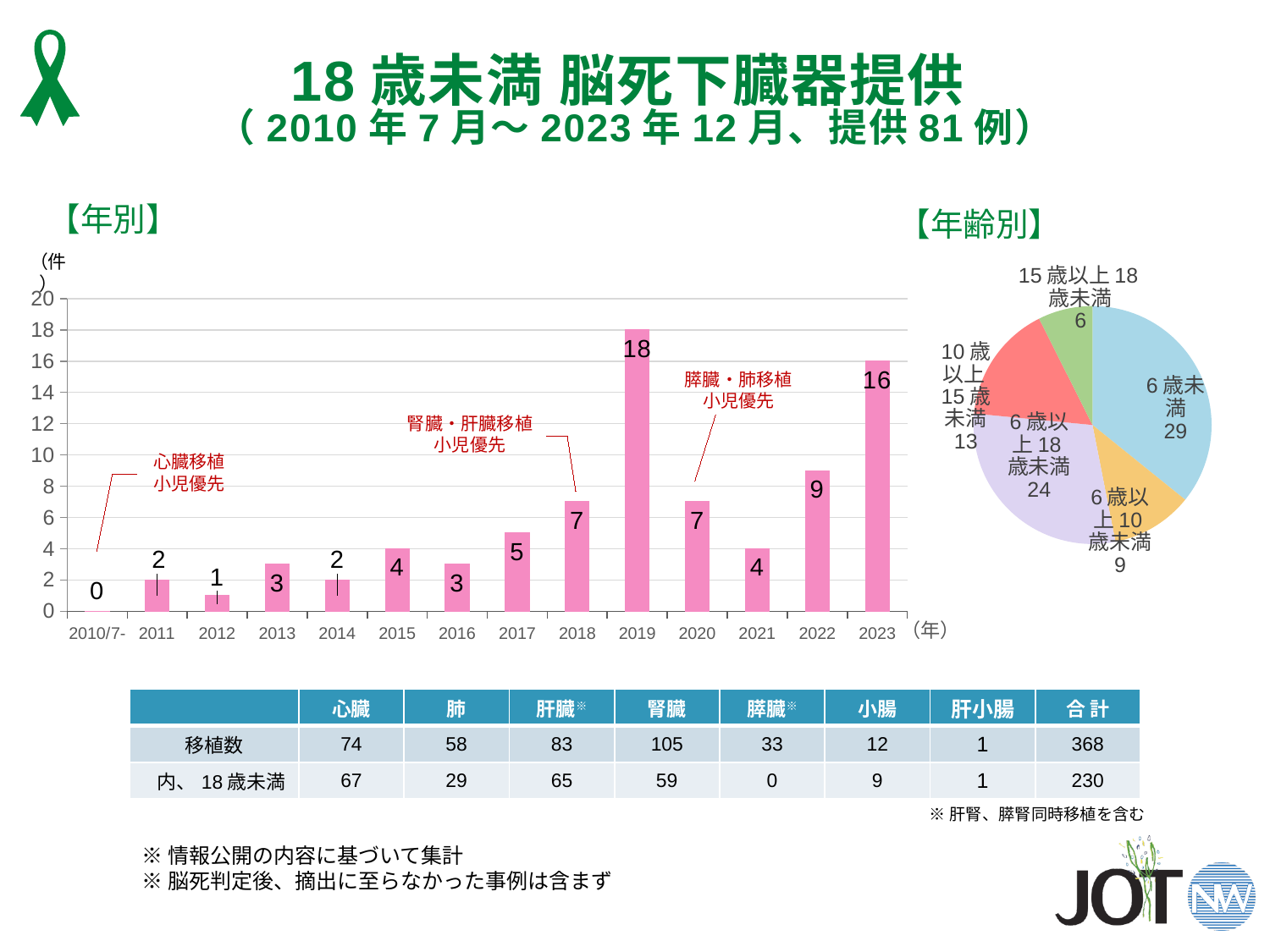

18歳未満 脳死下臓器提供
（2010年7月～2023年12月、提供81例）
【年別】
【年齢別】

### Chart

| Category | 列1 |
|---|---|
| 6歳未満 | 29.0 |
| 6歳以上10歳未満 | 9.0 |
| 6歳以上18歳未満 | 24.0 |
| 10歳以上15歳未満 | 13.0 |
| 15歳以上18歳未満 | 6.0 |
（件）

### Chart

| Category |  |
|---|---|
| 2010/7- | 0.0 |
| 2011 | 2.0 |
| 2012 | 1.0 |
| 2013 | 3.0 |
| 2014 | 2.0 |
| 2015 | 4.0 |
| 2016 | 3.0 |
| 2017 | 5.0 |
| 2018 | 7.0 |
| 2019 | 18.0 |
| 2020 | 7.0 |
| 2021 | 4.0 |
| 2022 | 9.0 |
| 2023 | 16.0 |
膵臓・肺移植
小児優先
腎臓・肝臓移植
小児優先
心臓移植
小児優先
（年）
|  | 心臓 | 肺 | 肝臓※ | 腎臓 | 膵臓※ | 小腸 | 肝小腸 | 合 計 |
| --- | --- | --- | --- | --- | --- | --- | --- | --- |
| 移植数 | 74 | 58 | 83 | 105 | 33 | 12 | 1 | 368 |
| 内、18歳未満 | 67 | 29 | 65 | 59 | 0 | 9 | 1 | 230 |
※肝腎、膵腎同時移植を含む
※情報公開の内容に基づいて集計
※脳死判定後、摘出に至らなかった事例は含まず